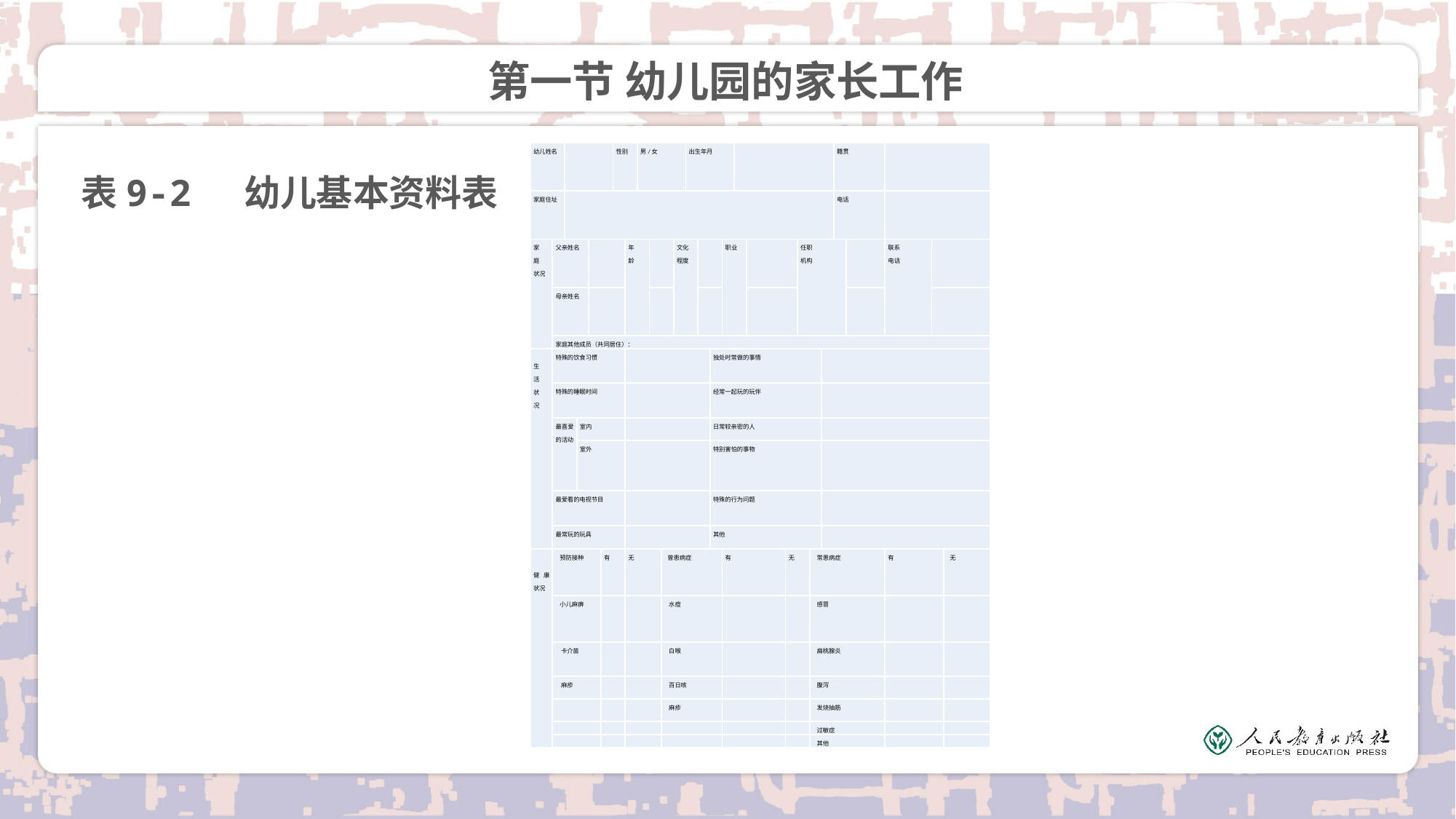

# 第一节 幼儿园的家长工作
表9-2  幼儿基本资料表
| 幼儿姓名 |  |  |  |  |  | 性别 |  | 男/女 |  |  |  | 出生年月 |  |  |  |  |  |  |  |  |  | 籍贯 |  |  |  |  |
| --- | --- | --- | --- | --- | --- | --- | --- | --- | --- | --- | --- | --- | --- | --- | --- | --- | --- | --- | --- | --- | --- | --- | --- | --- | --- | --- |
| 家庭住址 |  |  |  |  |  |  |  |  |  |  |  |  |  |  |  |  |  |  |  |  |  | 电话 |  |  |  |  |
| 家 庭 状况 | 父亲姓名 |  |  |  |  |  | 年 龄 |  |  |  | 文化 程度 |  |  |  | 职业 |  |  |  | 任职 机构 |  |  |  |  | 联系 电话 |  |  |
|  | 母亲姓名 |  |  |  |  |  |  |  |  |  |  |  |  |  |  |  |  |  |  |  |  |  |  |  |  |  |
|  | 家庭其他成员（共同居住）： |  |  |  |  |  |  |  |  |  |  |  |  |  |  |  |  |  |  |  |  |  |  |  |  |  |
| 生 活 状 况 | 特殊的饮食习惯 |  |  |  |  |  |  |  |  |  |  |  |  | 独处时常做的事情 |  |  |  |  |  |  |  |  |  |  |  |  |
|  | 特殊的睡眠时间 |  |  |  |  |  |  |  |  |  |  |  |  | 经常一起玩的玩伴 |  |  |  |  |  |  |  |  |  |  |  |  |
|  | 最喜爱的活动 |  | 室内 |  |  |  |  |  |  |  |  |  |  | 日常较亲密的人 |  |  |  |  |  |  |  |  |  |  |  |  |
|  |  |  | 室外 |  |  |  |  |  |  |  |  |  |  | 特别害怕的事物 |  |  |  |  |  |  |  |  |  |  |  |  |
|  | 最爱看的电视节目 |  |  |  |  |  |  |  |  |  |  |  |  | 特殊的行为问题 |  |  |  |  |  |  |  |  |  |  |  |  |
|  | 最常玩的玩具 |  |  |  |  |  |  |  |  |  |  |  |  | 其他 |  |  |  |  |  |  |  |  |  |  |  |  |
| 健康状况 | 预防接种 |  |  |  | 有 |  | 无 |  |  | 曾患病症 |  |  |  |  | 有 |  |  | 无 |  | 常患病症 |  |  |  | 有 |  | 无 |
|  | 小儿麻痹 |  |  |  |  |  |  |  |  | 水痘 |  |  |  |  |  |  |  |  |  | 感冒 |  |  |  |  |  |  |
|  | 卡介苗 |  |  |  |  |  |  |  |  | 白喉 |  |  |  |  |  |  |  |  |  | 扁桃腺炎 |  |  |  |  |  |  |
|  | 麻疹 |  |  |  |  |  |  |  |  | 百日咳 |  |  |  |  |  |  |  |  |  | 腹泻 |  |  |  |  |  |  |
|  |  |  |  |  |  |  |  |  |  | 麻疹 |  |  |  |  |  |  |  |  |  | 发烧抽筋 |  |  |  |  |  |  |
|  |  |  |  |  |  |  |  |  |  |  |  |  |  |  |  |  |  |  |  | 过敏症 |  |  |  |  |  |  |
|  |  |  |  |  |  |  |  |  |  |  |  |  |  |  |  |  |  |  |  | 其他 |  |  |  |  |  |  |